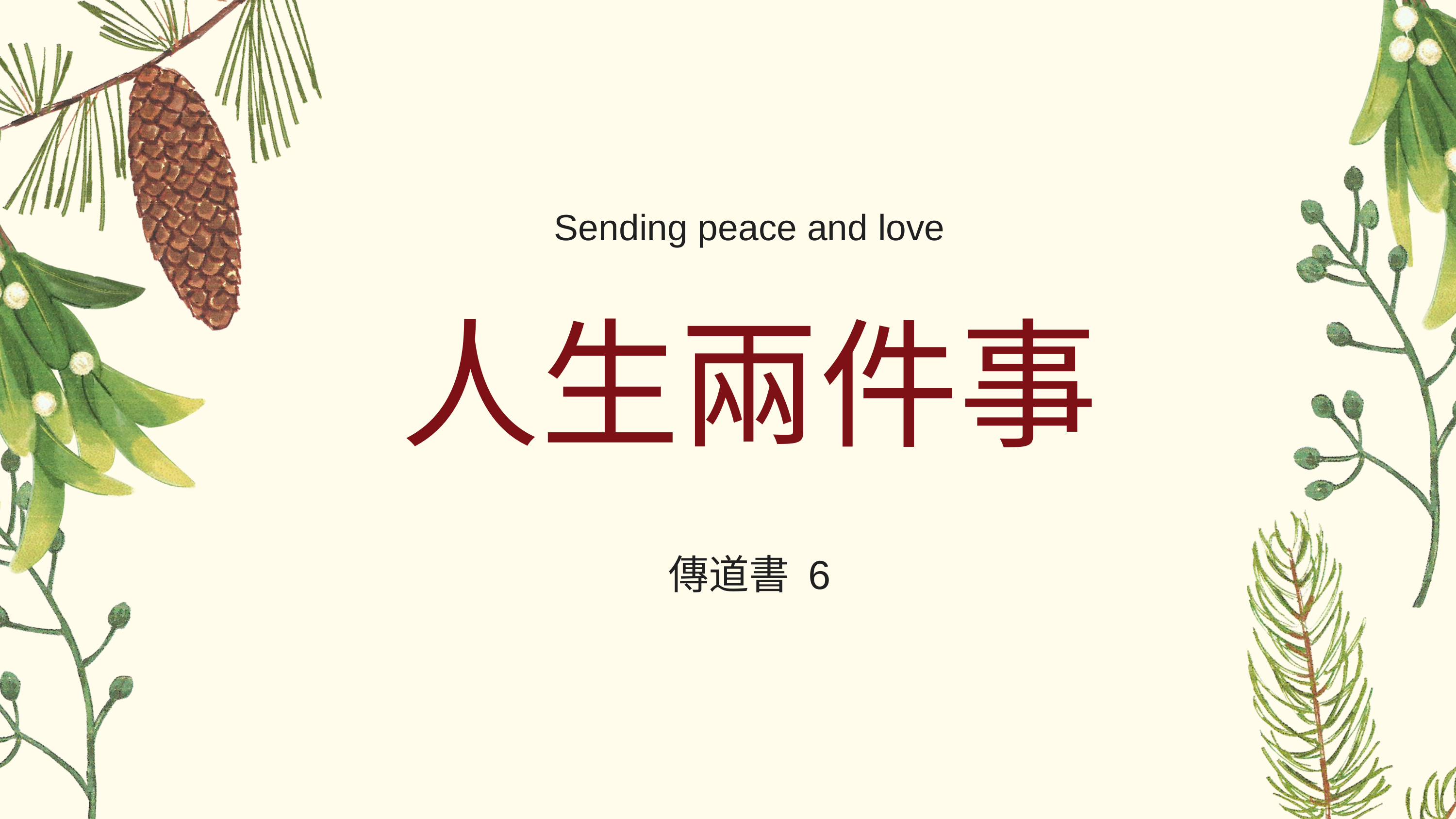

Sending peace and love
人生兩件事
傳道書 6